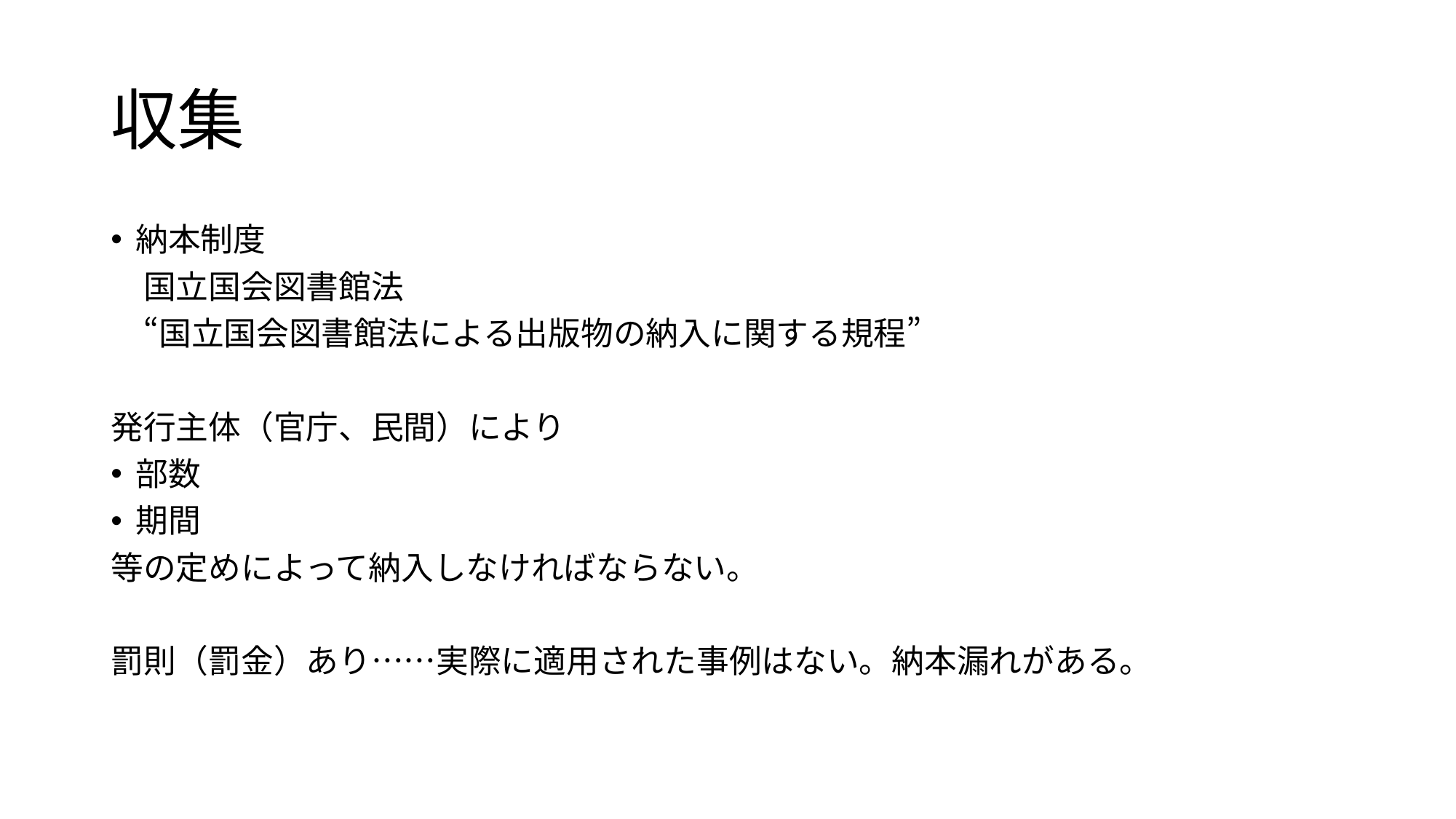

# 収集
納本制度
　国立国会図書館法
　“国立国会図書館法による出版物の納入に関する規程”

発行主体（官庁、民間）により
部数
期間
等の定めによって納入しなければならない。

罰則（罰金）あり……実際に適用された事例はない。納本漏れがある。